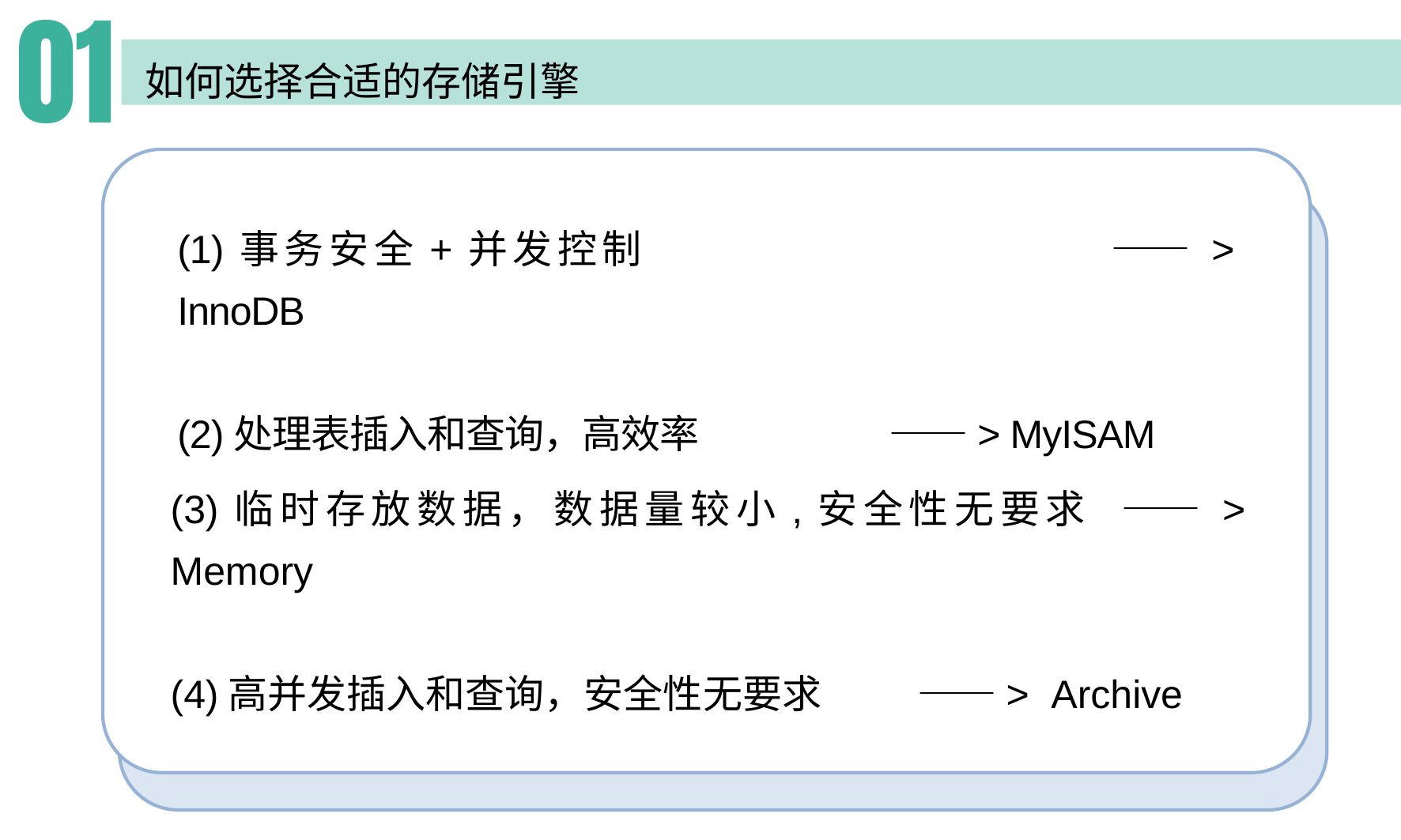

01

如何选择合适的存储引擎

(1)事务安全+并发控制   				——>	InnoDB

(2)处理表插入和查询，高效率    		——> MyISAM

(3)临时存放数据，数据量较小,安全性无要求  ——> Memory

(4)高并发插入和查询，安全性无要求 	    ——>  Archive